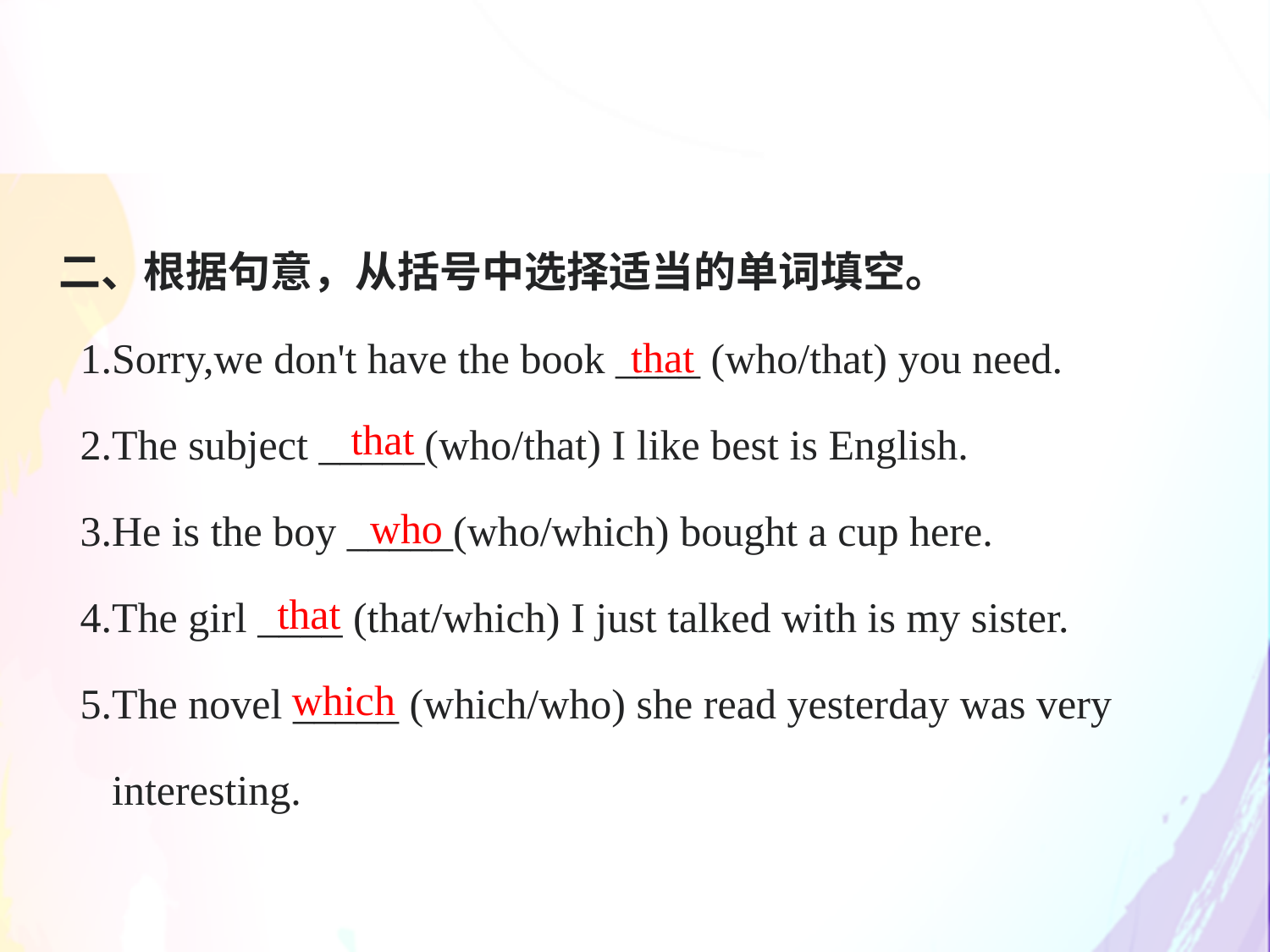

二、根据句意，从括号中选择适当的单词填空。
  1.Sorry,we don't have the book ____ (who/that) you need.
  2.The subject _____(who/that) I like best is English.
  3.He is the boy _____(who/which) bought a cup here.
  4.The girl ____ (that/which) I just talked with is my sister.
  5.The novel _____ (which/who) she read yesterday was very
     interesting.
that
that
who
that
which